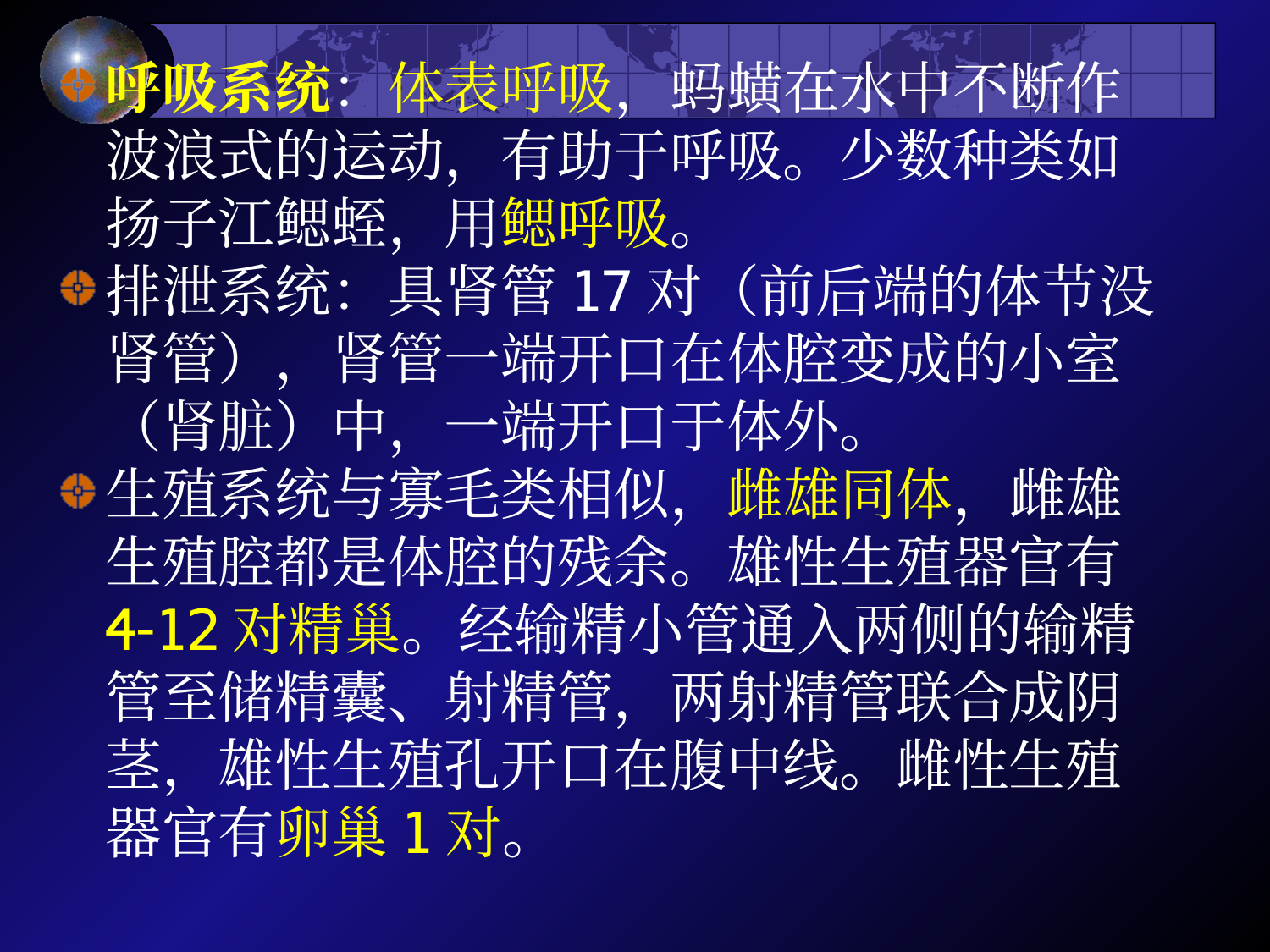

呼吸系统：体表呼吸，蚂蟥在水中不断作波浪式的运动，有助于呼吸。少数种类如扬子江鳃蛭，用鳃呼吸。
排泄系统：具肾管17对（前后端的体节没肾管），肾管一端开口在体腔变成的小室（肾脏）中，一端开口于体外。
生殖系统与寡毛类相似，雌雄同体，雌雄生殖腔都是体腔的残余。雄性生殖器官有4-12对精巢。经输精小管通入两侧的输精管至储精囊、射精管，两射精管联合成阴茎，雄性生殖孔开口在腹中线。雌性生殖器官有卵巢1对。